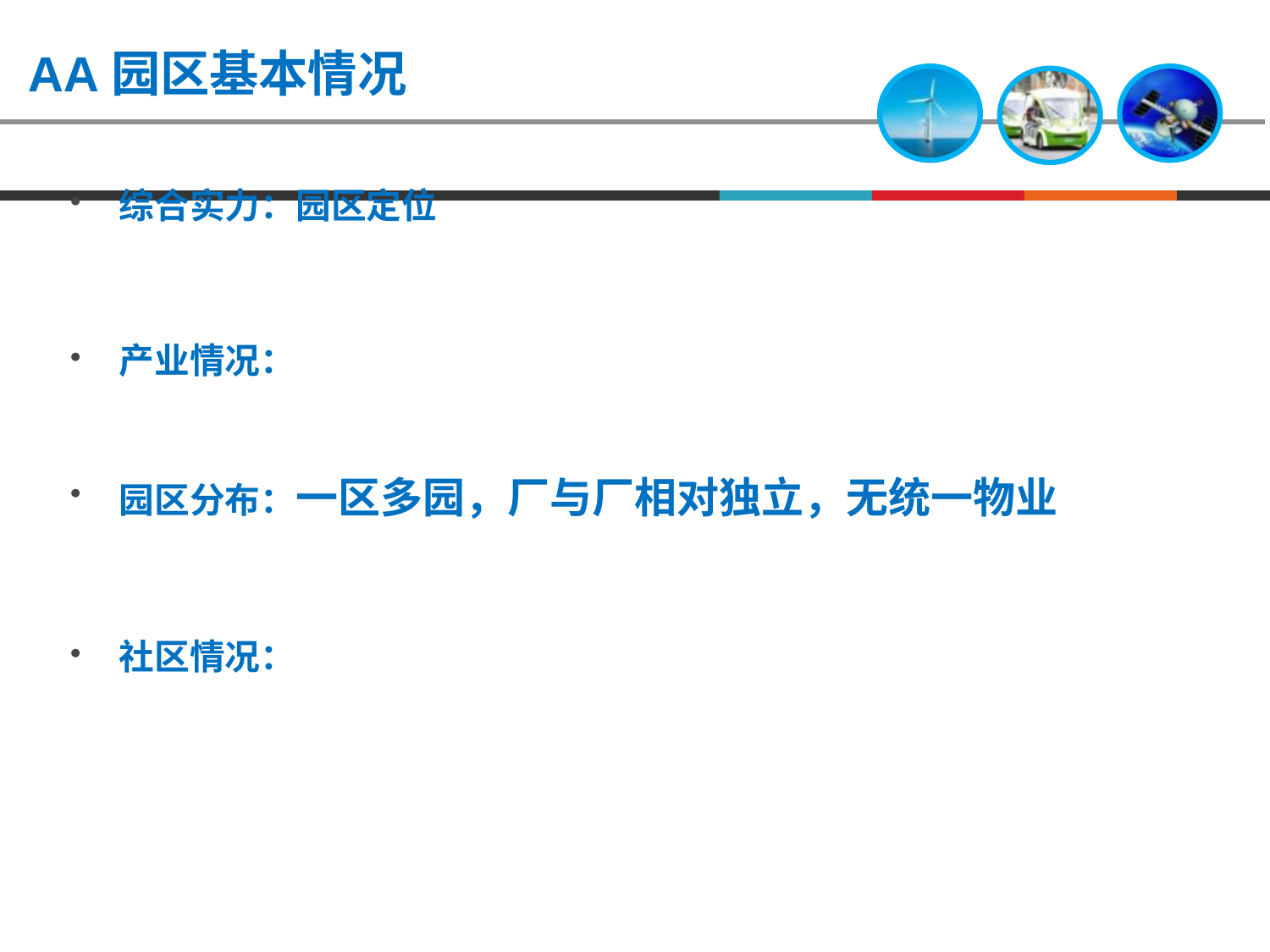

AA园区基本情况

综合实力：园区定位

产业情况：

园区分布：一区多园，厂与厂相对独立，无统一物业

社区情况：